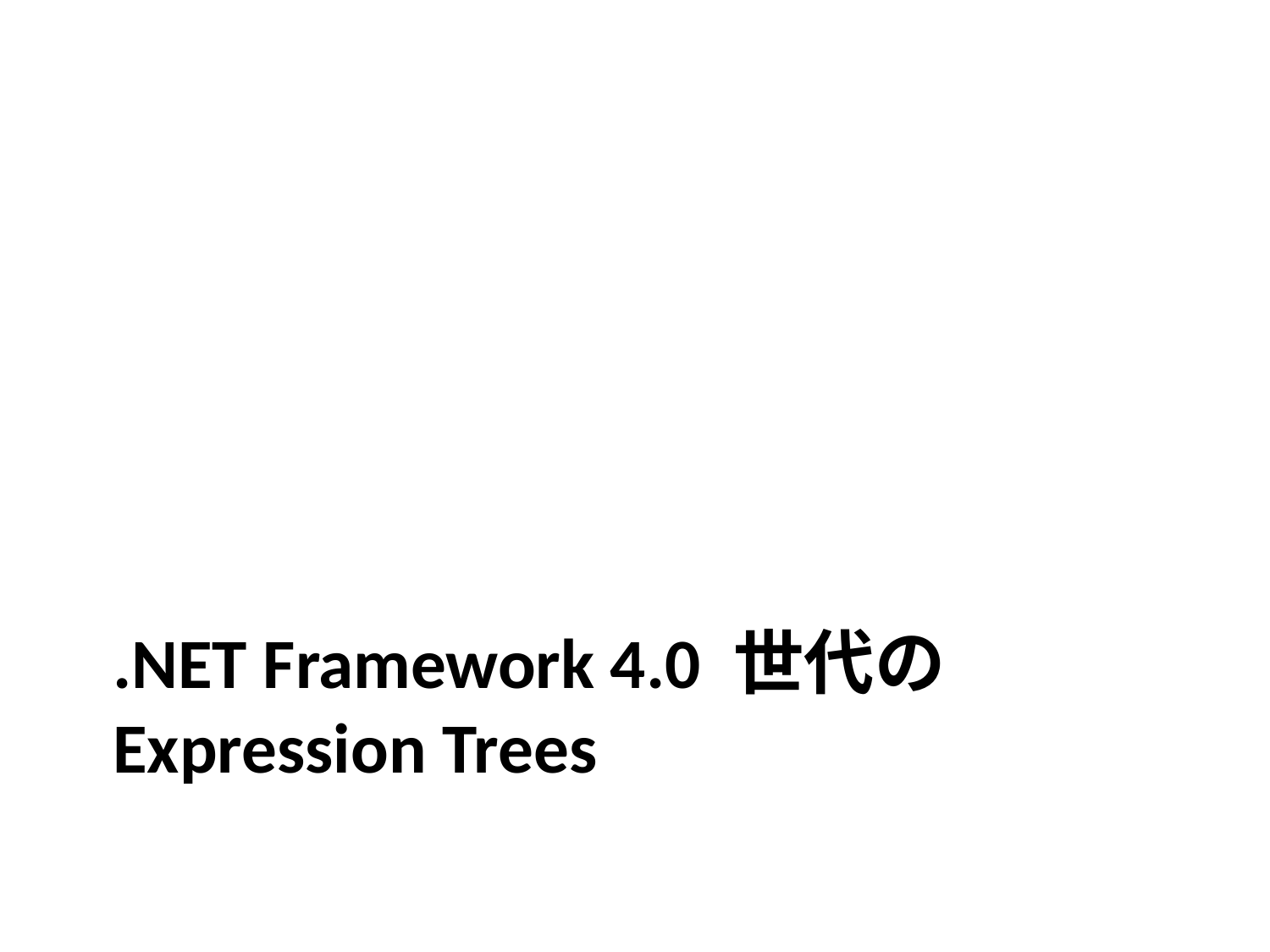

# .NET Framework 4.0 世代の Expression Trees